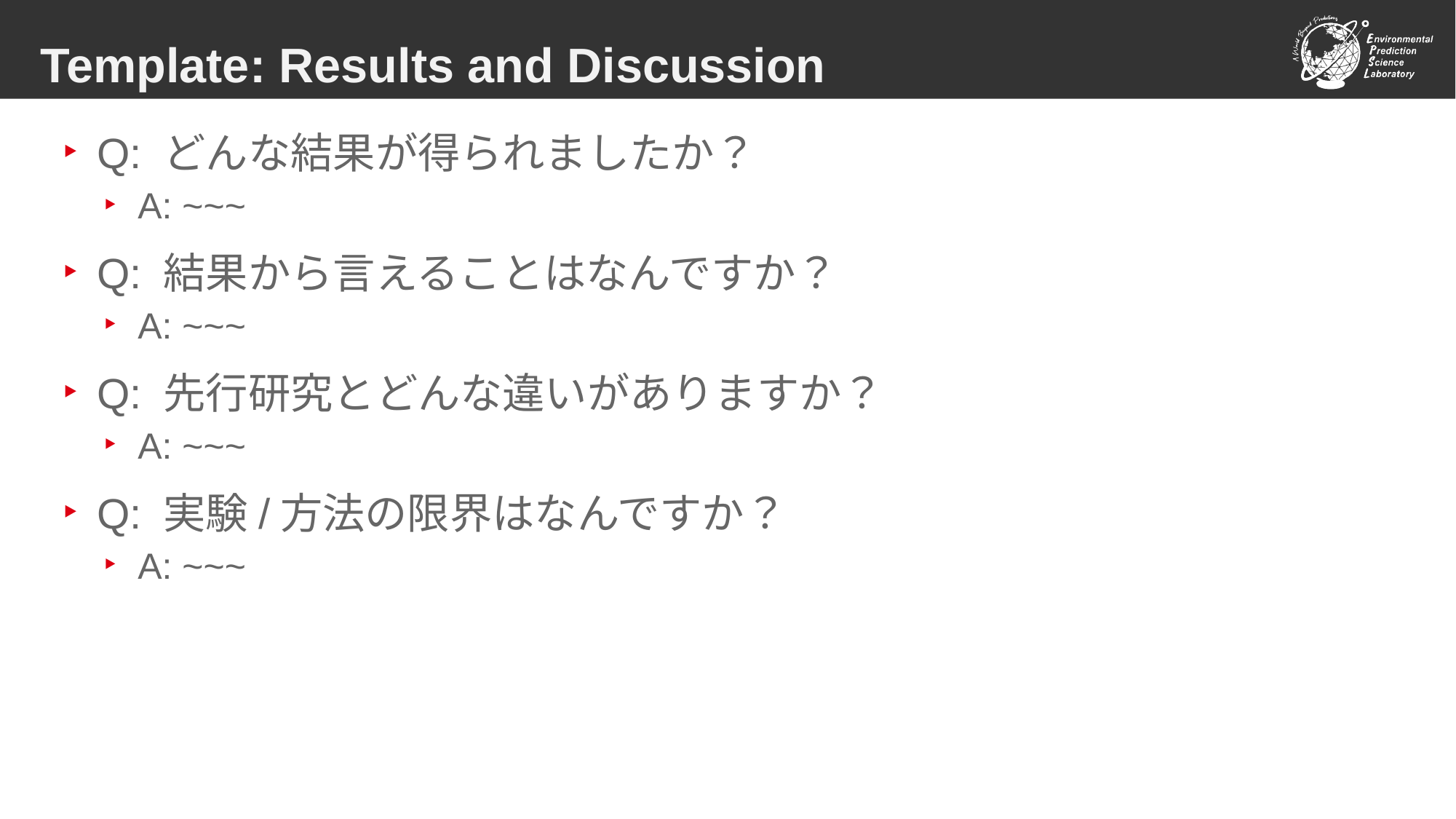

# Template: Results and Discussion
Q: どんな結果が得られましたか？
A: ~~~
Q: 結果から言えることはなんですか？
A: ~~~
Q: 先行研究とどんな違いがありますか？
A: ~~~
Q: 実験/方法の限界はなんですか？
A: ~~~